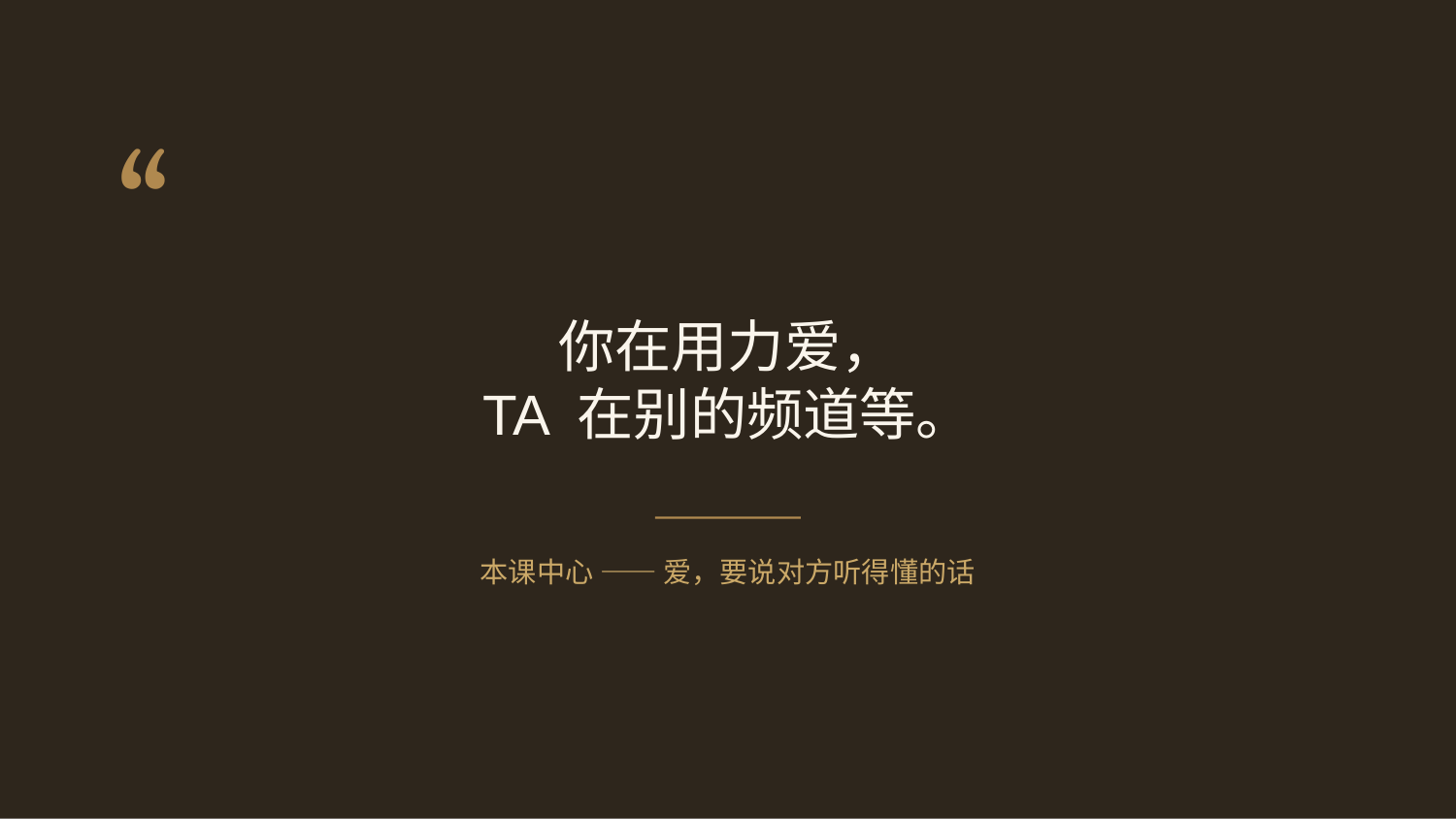

“
你在用力爱，
TA 在别的频道等。

本课中心 —— 爱，要说对方听得懂的话